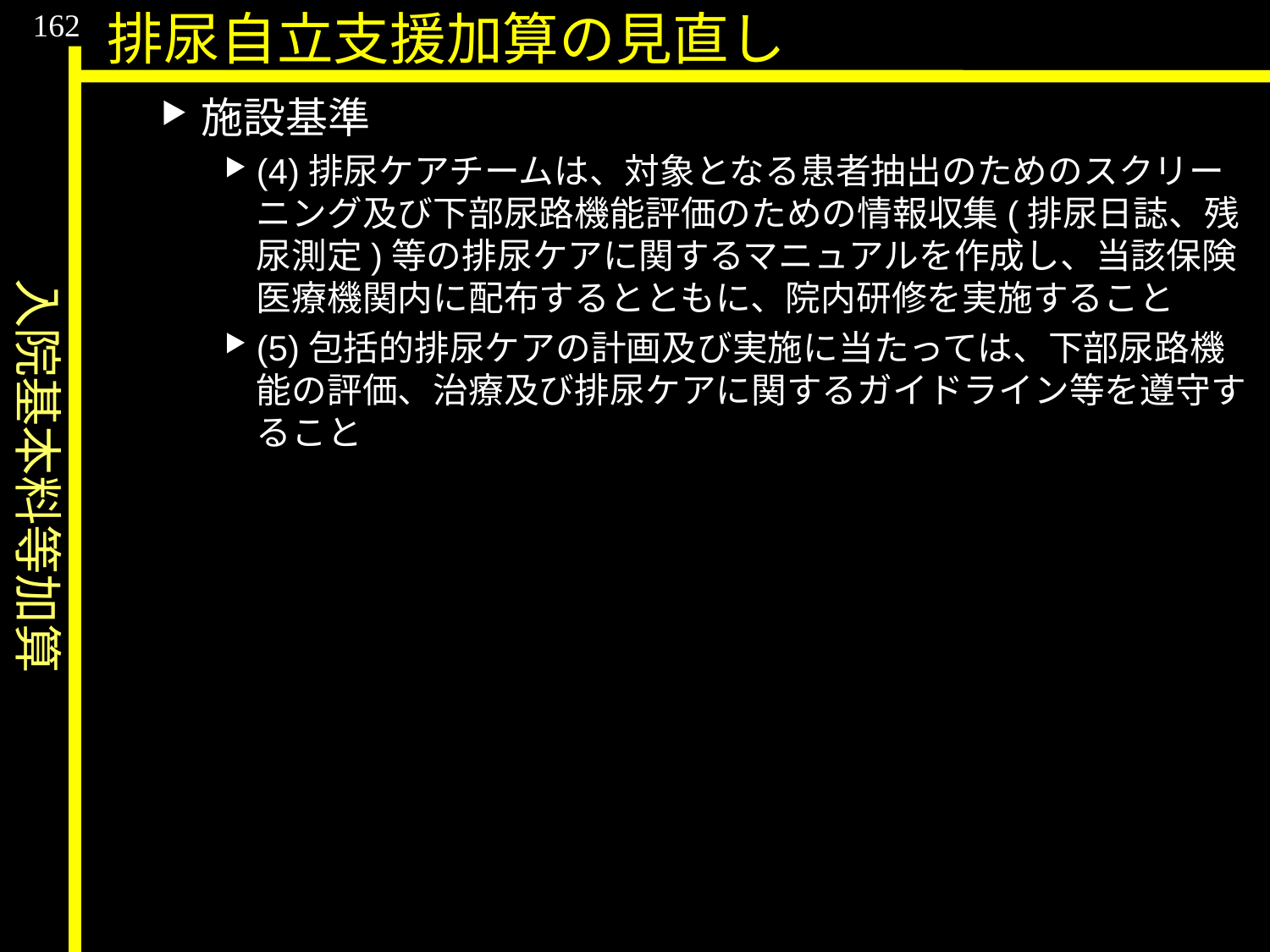

入院基本料等加算
162
排尿自立支援加算の見直し

施設基準
(4)排尿ケアチームは、対象となる患者抽出のためのスクリーニング及び下部尿路機能評価のための情報収集(排尿日誌、残尿測定)等の排尿ケアに関するマニュアルを作成し、当該保険医療機関内に配布するとともに、院内研修を実施すること
(5)包括的排尿ケアの計画及び実施に当たっては、下部尿路機能の評価、治療及び排尿ケアに関するガイドライン等を遵守すること